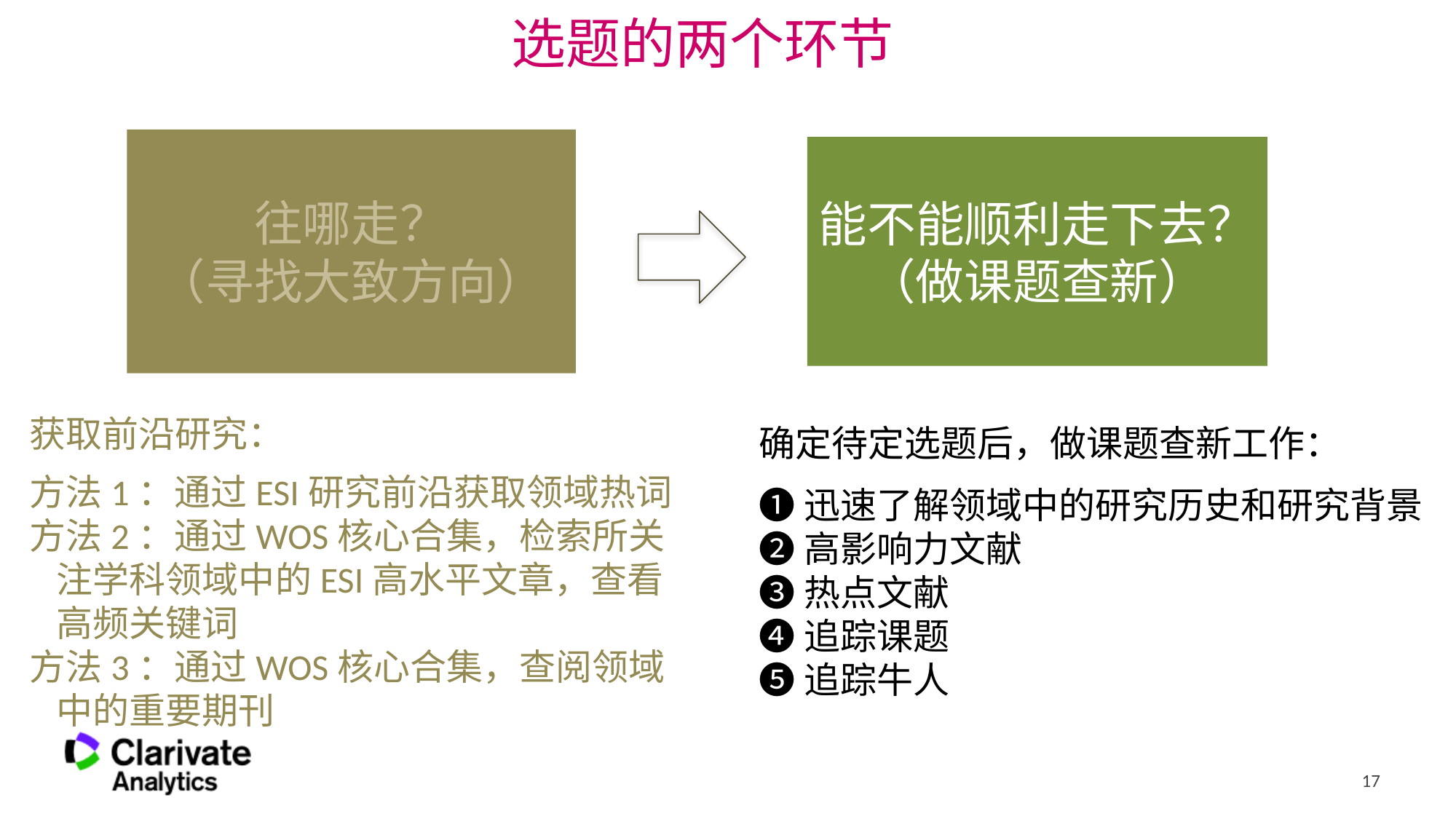

选题的两个环节

往哪走？
（寻找大致方向）

能不能顺利走下去？
（做课题查新）

获取前沿研究：

方法1：通过ESI研究前沿获取领域热词
方法2：通过WOS核心合集，检索所关注学科领域中的ESI高水平文章，查看高频关键词
方法3：通过WOS核心合集，查阅领域中的重要期刊
确定待定选题后，做课题查新工作：
❶迅速了解领域中的研究历史和研究背景
❷高影响力文献
❸热点文献
❹追踪课题
❺追踪牛人